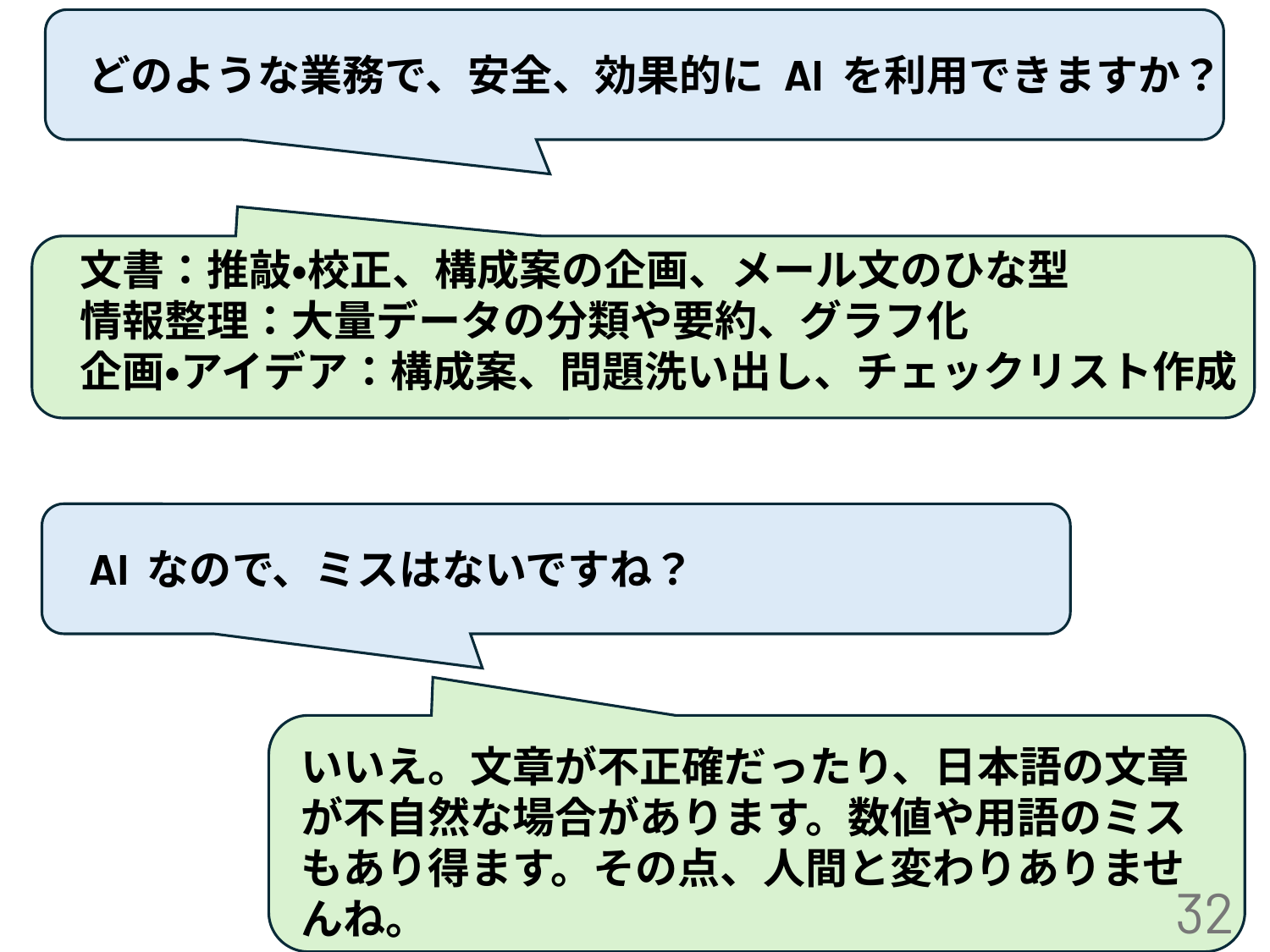

どのような業務で、安全、効果的に AI を利用できますか？

文書：推敲・校正、構成案の企画、メール文のひな型
情報整理：大量データの分類や要約、グラフ化
企画・アイデア：構成案、問題洗い出し、チェックリスト作成

AI なので、ミスはないですね？

いいえ。文章が不正確だったり、日本語の文章
が不自然な場合があります。数値や用語のミス
もあり得ます。その点、人間と変わりありませ
んね。
32